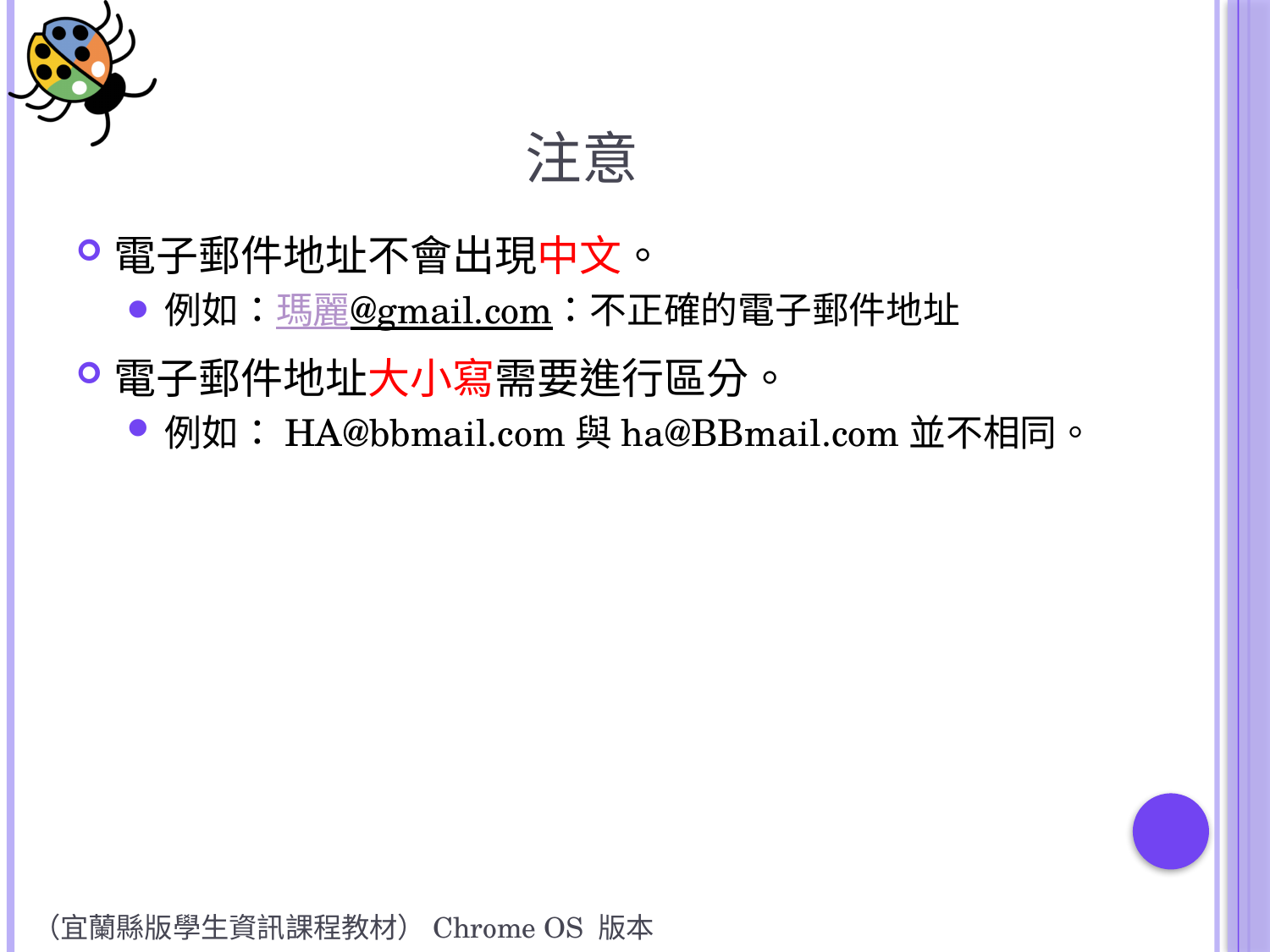

# 注意
電子郵件地址不會出現中文。
例如：瑪麗@gmail.com：不正確的電子郵件地址
電子郵件地址大小寫需要進行區分。
例如：HA@bbmail.com與ha@BBmail.com並不相同。

（宜蘭縣版學生資訊課程教材）Chrome OS 版本